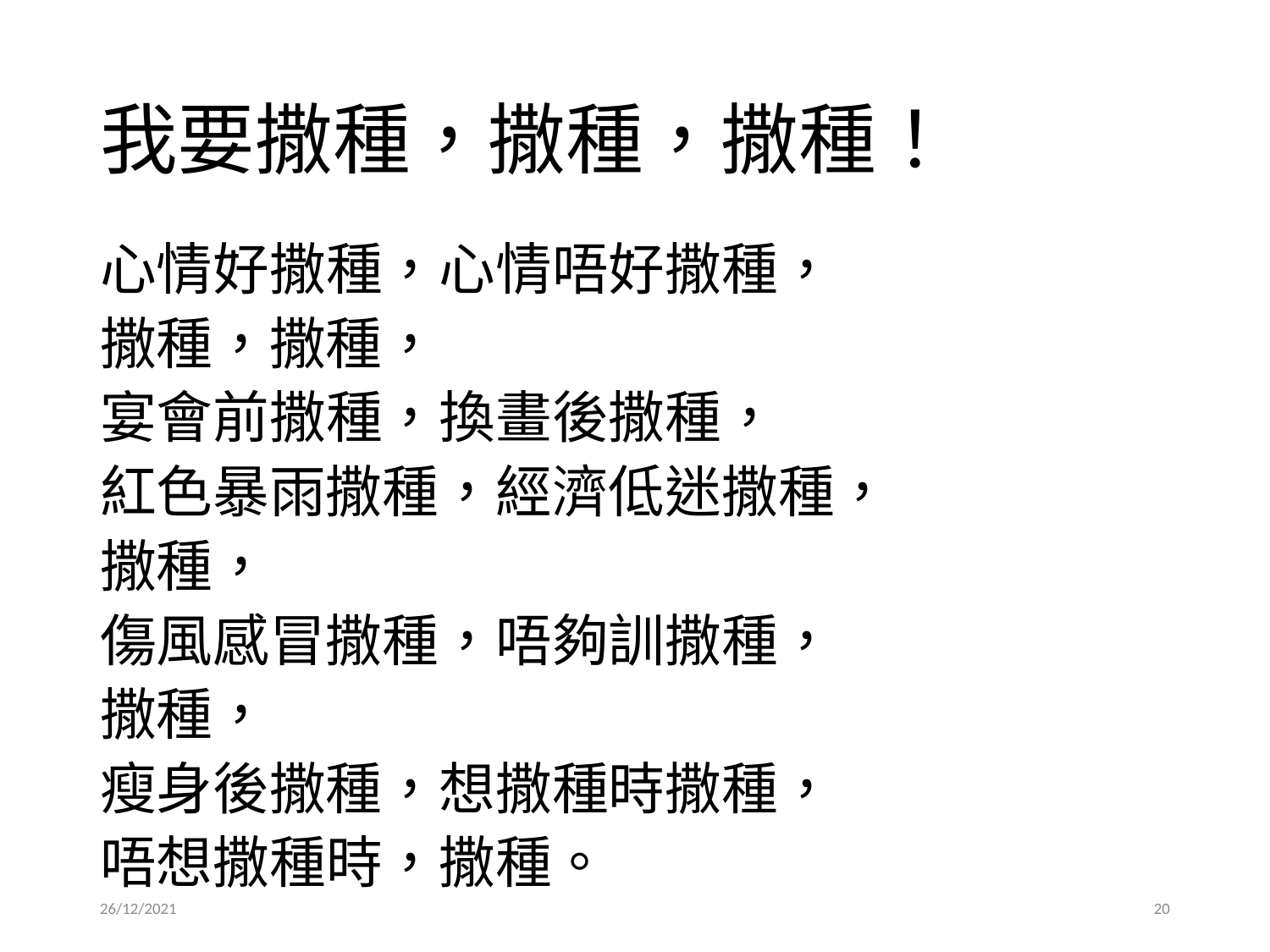

# 我要撒種，撒種，撒種！
心情好撒種，心情唔好撒種，
撒種，撒種，
宴會前撒種，換畫後撒種，
紅色暴雨撒種，經濟低迷撒種，
撒種，
傷風感冒撒種，唔夠訓撒種，
撒種，
瘦身後撒種，想撒種時撒種，
唔想撒種時，撒種。

26/12/2021

20